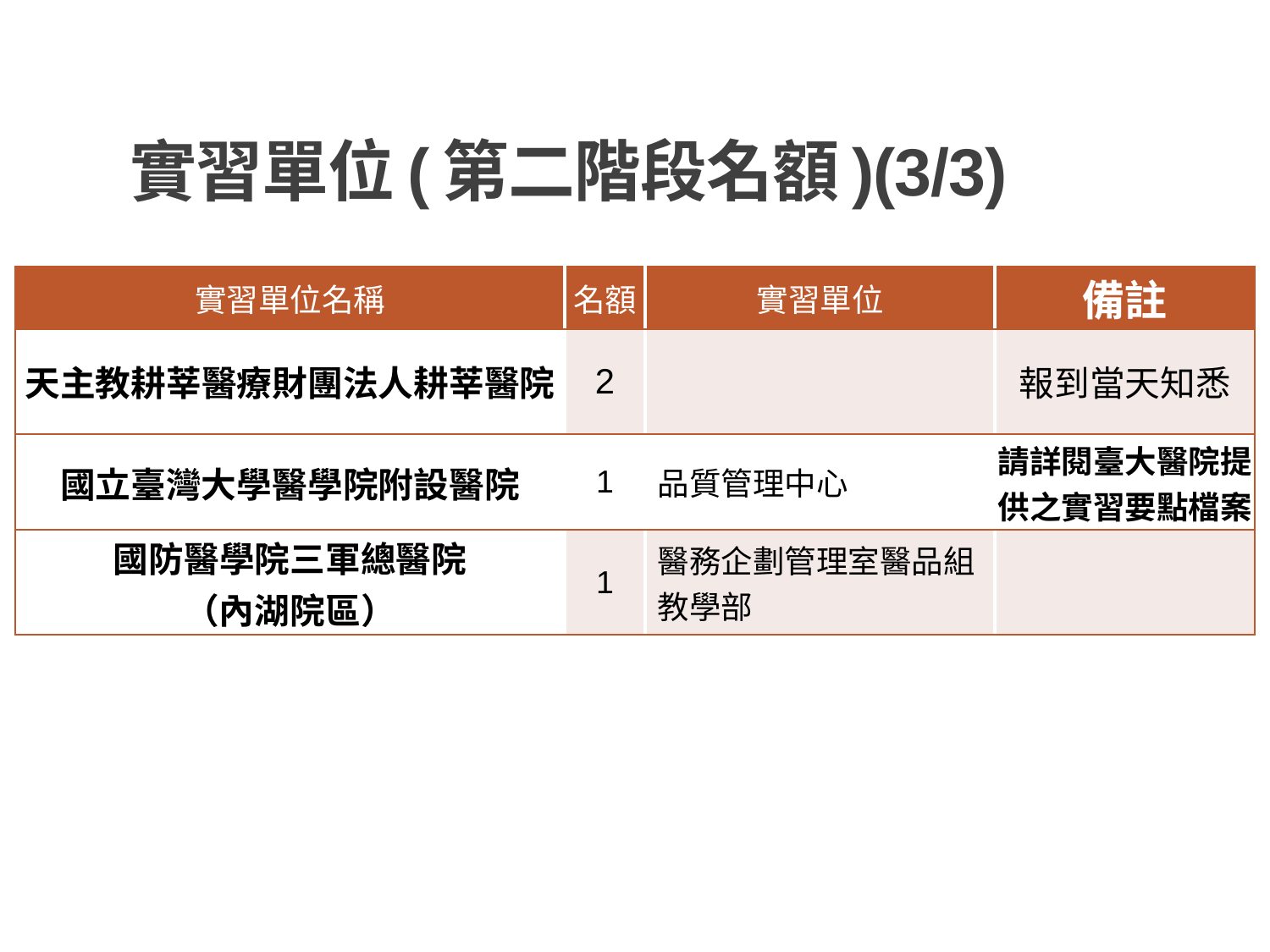

# 實習單位(第二階段名額)(3/3)
| 實習單位名稱 | 名額 | 實習單位 | 備註 |
| --- | --- | --- | --- |
| 天主教耕莘醫療財團法人耕莘醫院 | 2 |  | 報到當天知悉 |
| 國立臺灣大學醫學院附設醫院 | 1 | 品質管理中心 | 請詳閱臺大醫院提供之實習要點檔案 |
| 國防醫學院三軍總醫院 （內湖院區） | 1 | 醫務企劃管理室醫品組 教學部 |  |